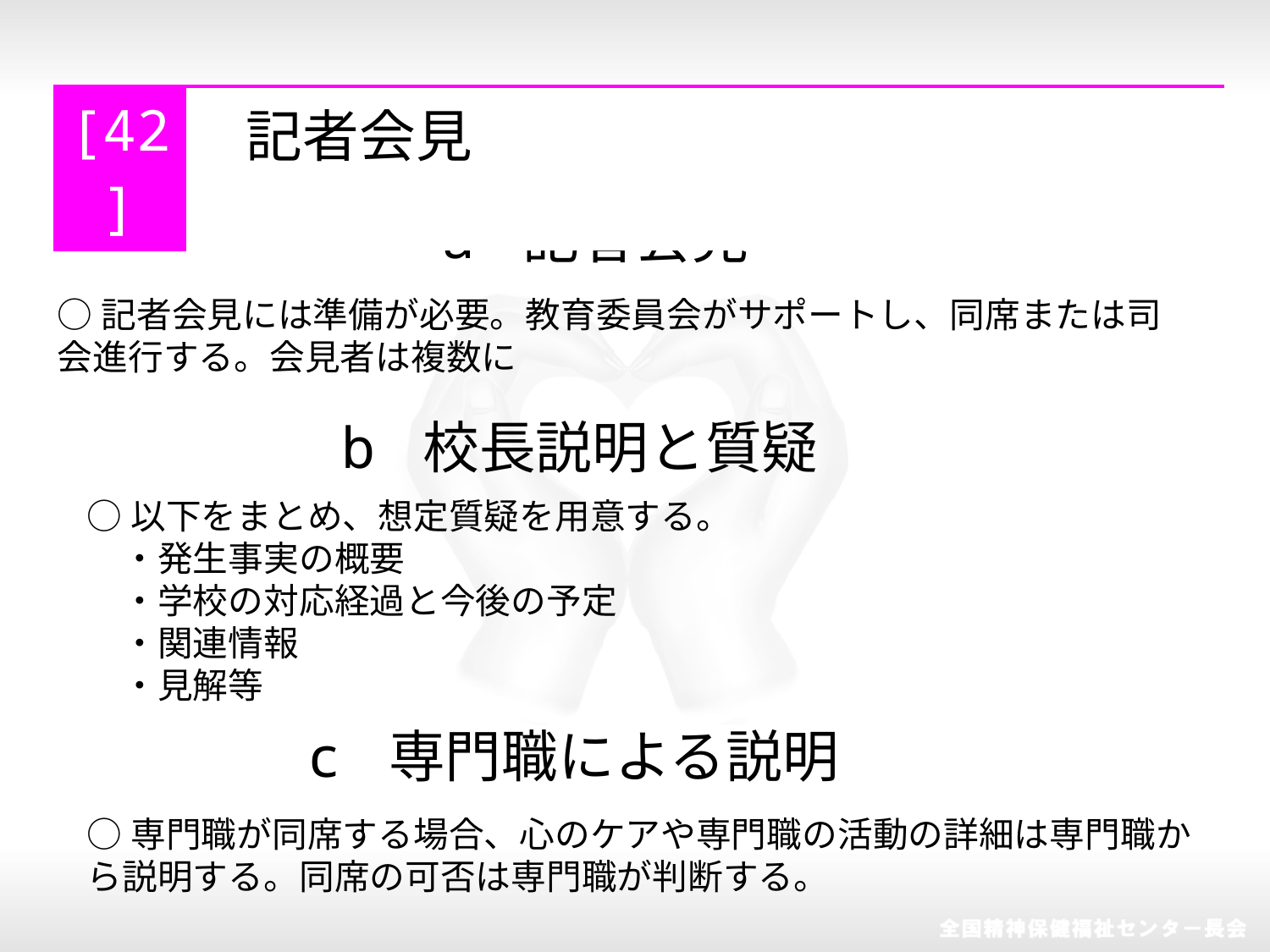

| [42] | 記者会見 |
| --- | --- |
a 記者会見
○記者会見には準備が必要。教育委員会がサポートし、同席または司会進行する。会見者は複数に
b 校長説明と質疑
○以下をまとめ、想定質疑を用意する。
　・発生事実の概要
　・学校の対応経過と今後の予定
　・関連情報
　・見解等
c 専門職による説明
○専門職が同席する場合、心のケアや専門職の活動の詳細は専門職から説明する。同席の可否は専門職が判断する。